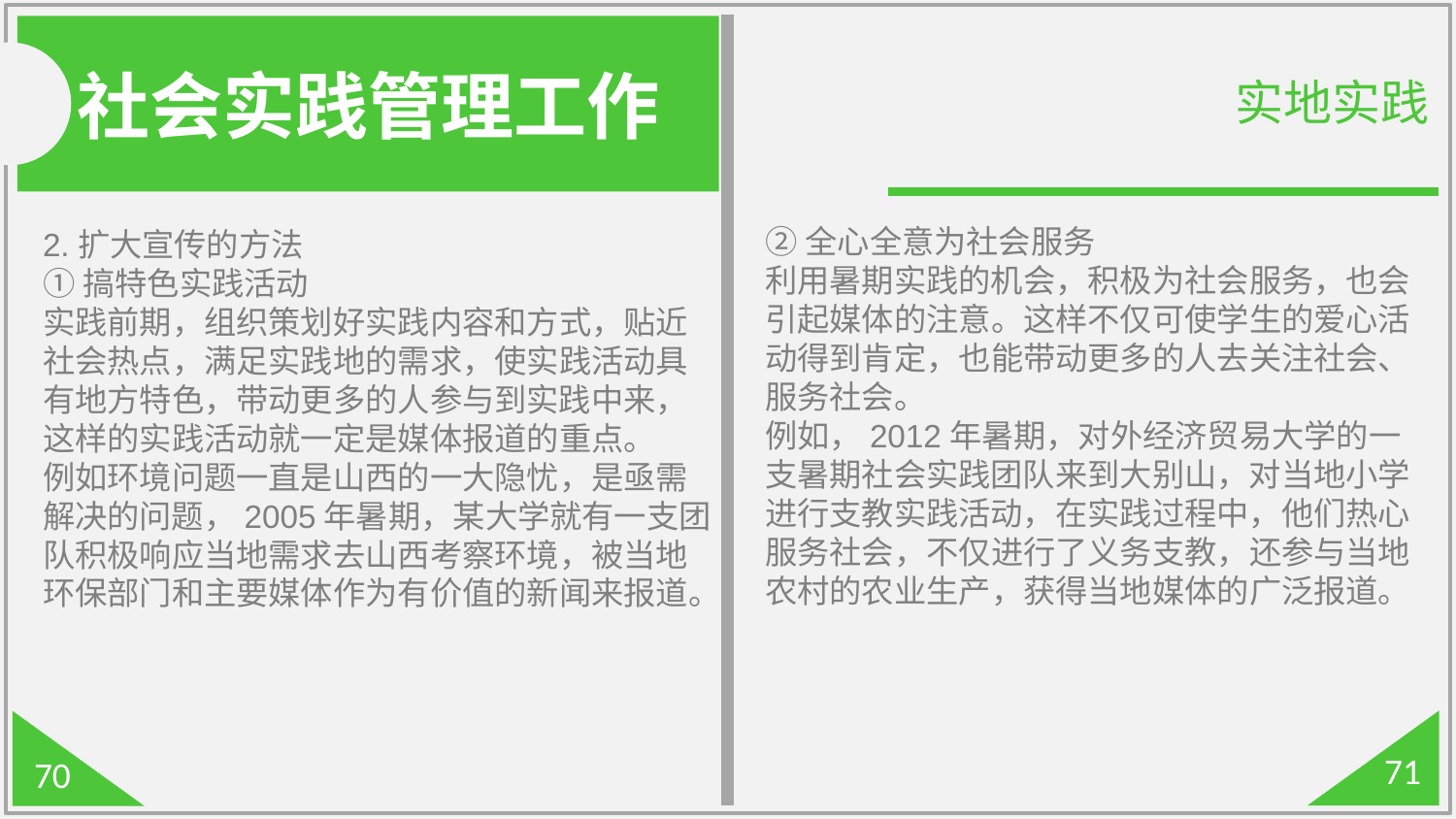

社会实践管理工作

实地实践

②全心全意为社会服务
利用暑期实践的机会，积极为社会服务，也会引起媒体的注意。这样不仅可使学生的爱心活动得到肯定，也能带动更多的人去关注社会、服务社会。
例如，2012年暑期，对外经济贸易大学的一支暑期社会实践团队来到大别山，对当地小学进行支教实践活动，在实践过程中，他们热心服务社会，不仅进行了义务支教，还参与当地农村的农业生产，获得当地媒体的广泛报道。
2.扩大宣传的方法
①搞特色实践活动
实践前期，组织策划好实践内容和方式，贴近社会热点，满足实践地的需求，使实践活动具有地方特色，带动更多的人参与到实践中来，这样的实践活动就一定是媒体报道的重点。
例如环境问题一直是山西的一大隐忧，是亟需解决的问题，2005年暑期，某大学就有一支团队积极响应当地需求去山西考察环境，被当地环保部门和主要媒体作为有价值的新闻来报道。

71
70